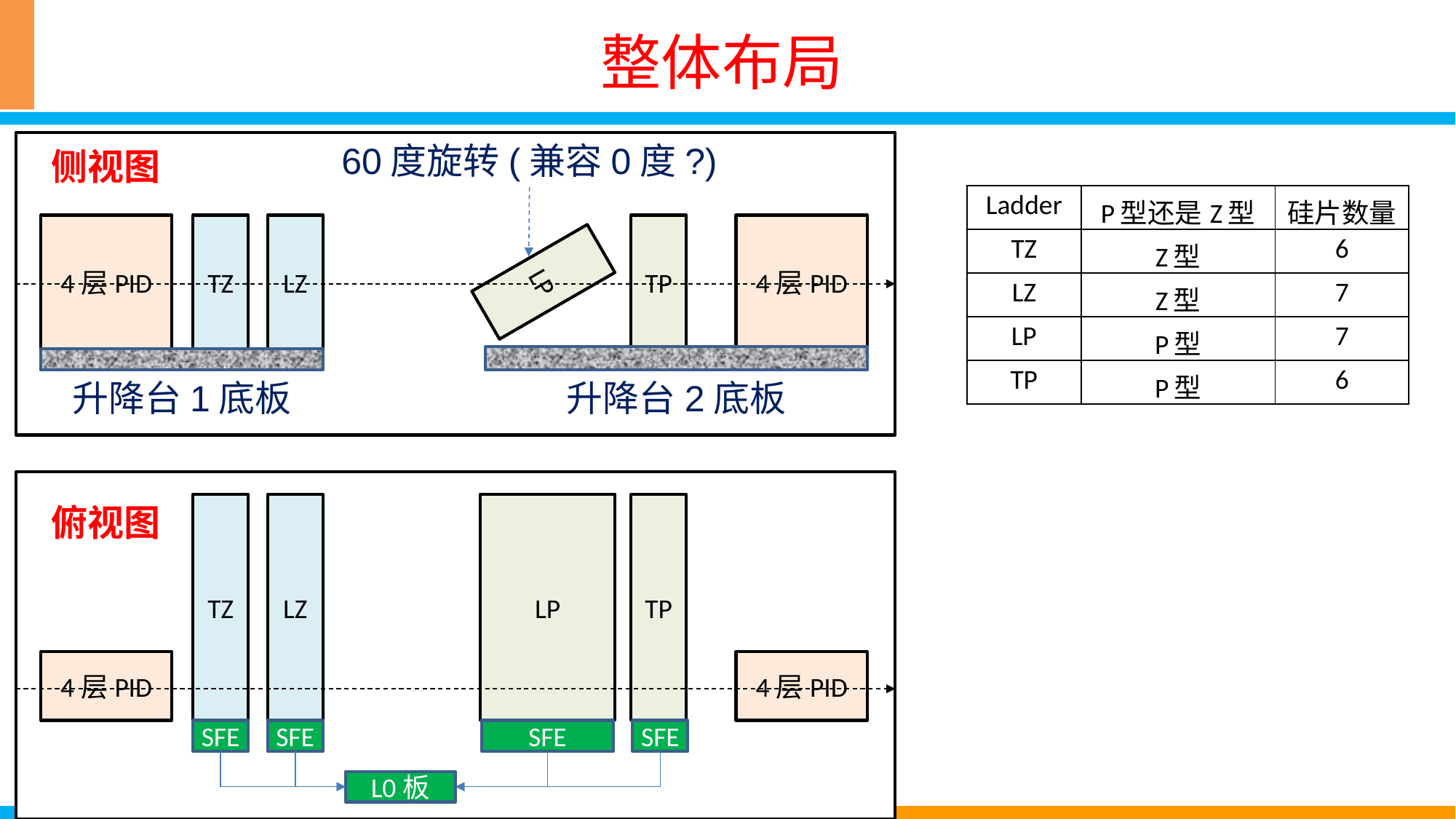

# 整体布局

60度旋转(兼容0度?)
侧视图
| Ladder | P型还是Z型 | 硅片数量 |
| --- | --- | --- |
| TZ | Z型 | 6 |
| LZ | Z型 | 7 |
| LP | P型 | 7 |
| TP | P型 | 6 |
4层PID
TZ
LZ
LP
TP
4层PID

升降台1底板
升降台2底板

TZ
LZ
LP
TP
俯视图
4层PID
4层PID
SFE
SFE
SFE
SFE
L0板